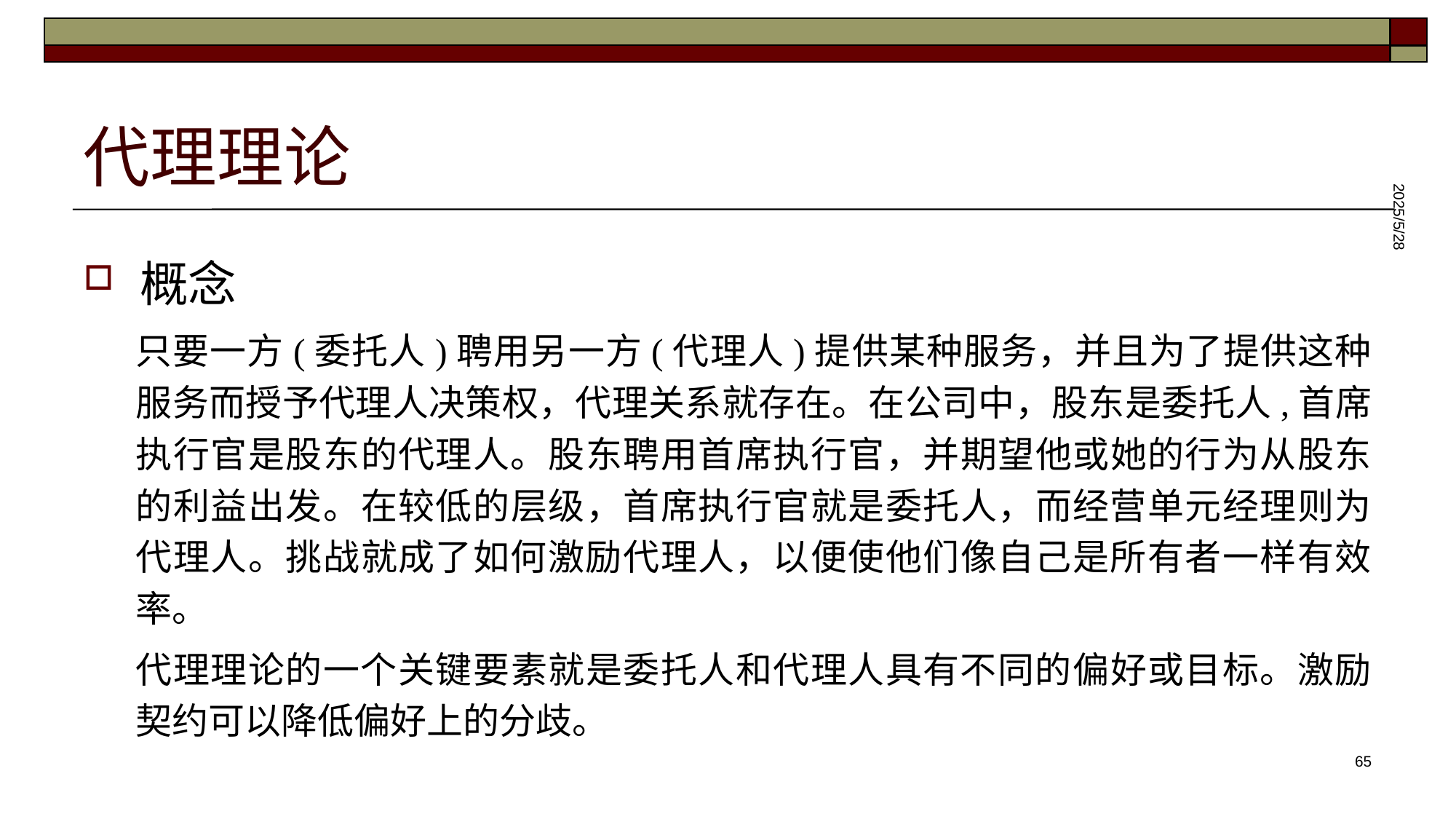

# 代理理论
2025/5/28
概念
只要一方(委托人)聘用另一方(代理人)提供某种服务，并且为了提供这种服务而授予代理人决策权，代理关系就存在。在公司中，股东是委托人,首席执行官是股东的代理人。股东聘用首席执行官，并期望他或她的行为从股东的利益出发。在较低的层级，首席执行官就是委托人，而经营单元经理则为代理人。挑战就成了如何激励代理人，以便使他们像自己是所有者一样有效率。
代理理论的一个关键要素就是委托人和代理人具有不同的偏好或目标。激励契约可以降低偏好上的分歧。

65